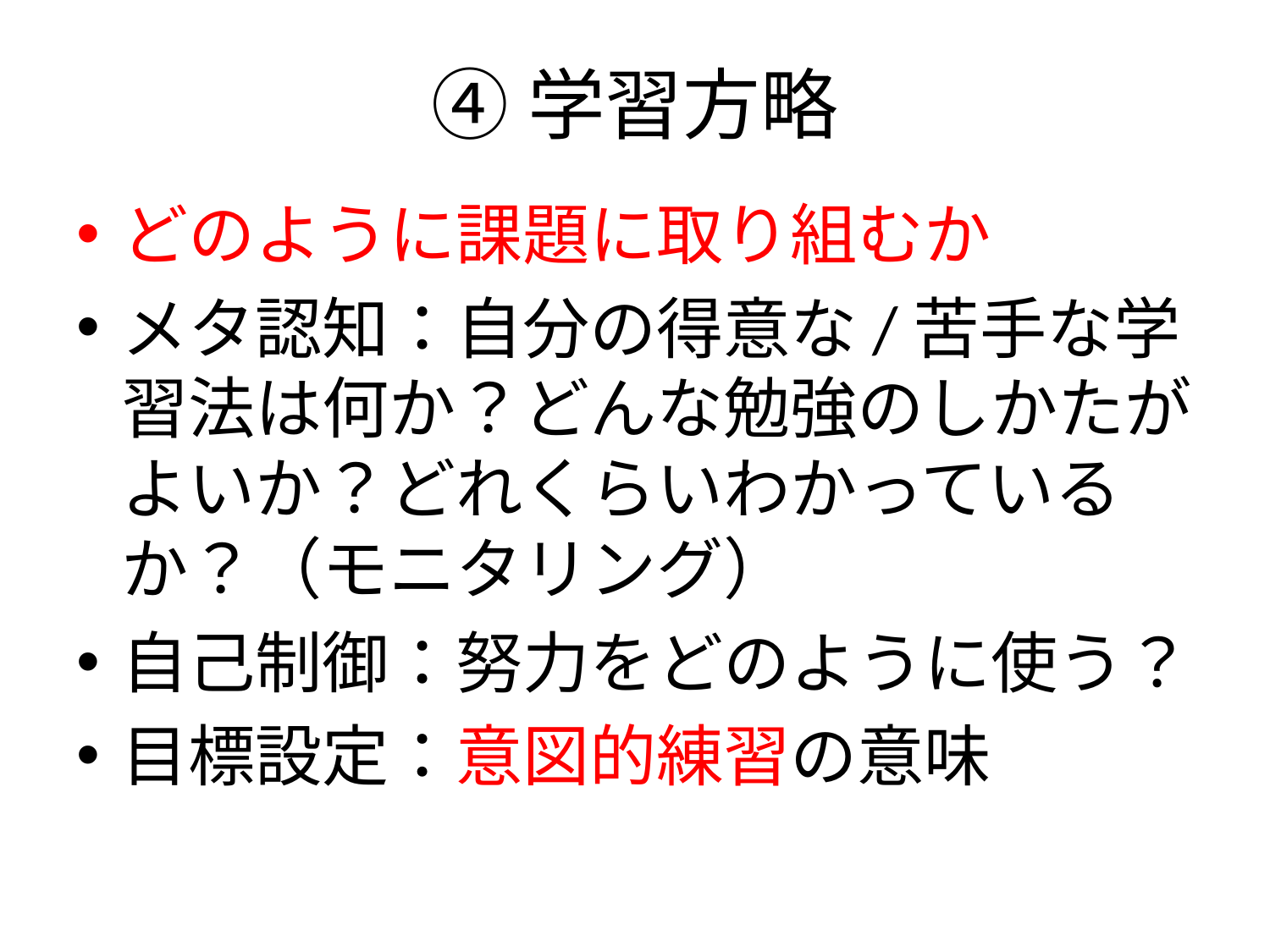

# ④学習方略
どのように課題に取り組むか
メタ認知：自分の得意な/苦手な学習法は何か？どんな勉強のしかたがよいか？どれくらいわかっているか？（モニタリング）
自己制御：努力をどのように使う？
目標設定：意図的練習の意味